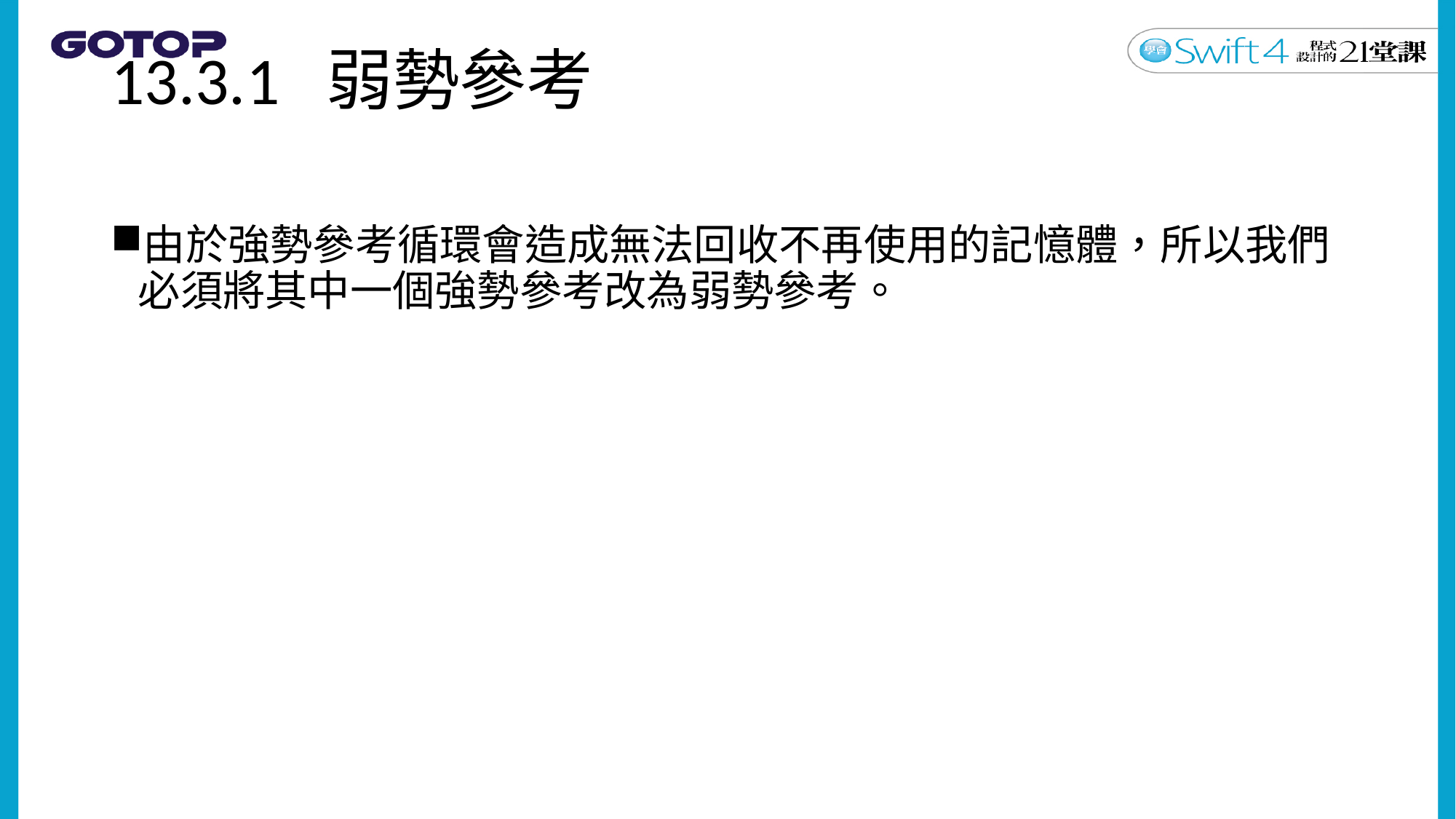

# 13.3.1  弱勢參考
由於強勢參考循環會造成無法回收不再使用的記憶體，所以我們必須將其中一個強勢參考改為弱勢參考。